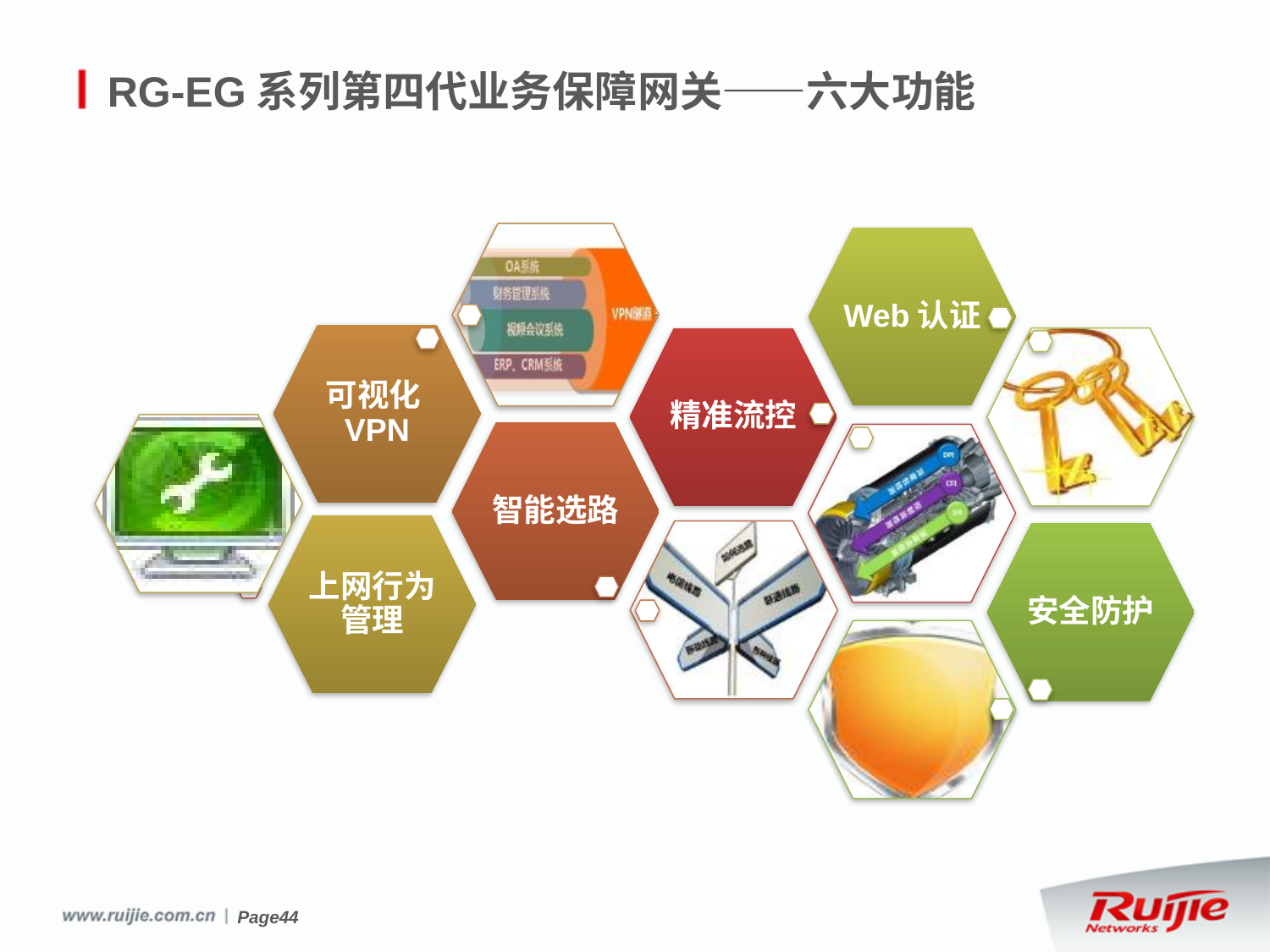

# RG-EG系列第四代业务保障网关——六大功能
精准流控
智能选路
可视化VPN
上网行为管理
Web认证
安全防护